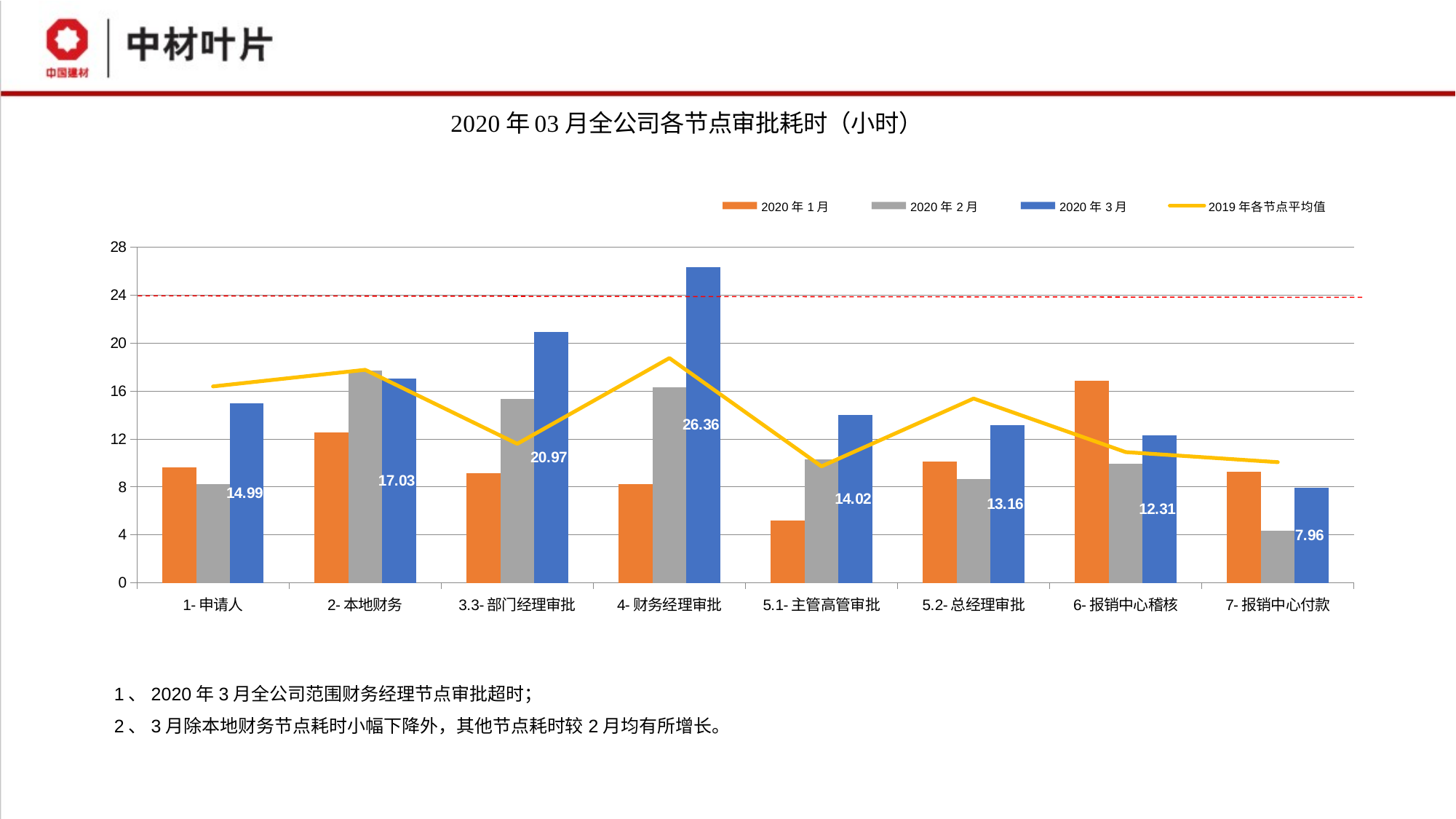

### Chart

| Category | 2020年1月 | 2020年2月 | 2020年3月 | 2019年各节点平均值 |
|---|---|---|---|---|
| 1-申请人 | 9.62103276353272 | 8.2083259456264 | 14.990863499249 | 16.39 |
| 2-本地财务 | 12.5745611916288 | 17.7079646312973 | 17.0320470290403 | 17.78 |
| 3.3-部门经理审批 | 9.13834376185207 | 15.3294444444362 | 20.9673974116148 | 11.6 |
| 4-财务经理审批 | 8.25998223513848 | 16.3246246246303 | 26.3618393393286 | 18.76 |
| 5.1-主管高管审批 | 5.22426131686661 | 10.3043615984406 | 14.0229214559478 | 9.72 |
| 5.2-总经理审批 | 10.1089024390318 | 8.67441506409691 | 13.1637187011103 | 15.38 |
| 6-报销中心稽核 | 16.8857127700612 | 9.92412669863803 | 12.3147083333293 | 10.91 |
| 7-报销中心付款 | 9.24822331154308 | 4.35931372549532 | 7.95540780141489 | 10.07 |
1、2020年3月全公司范围财务经理节点审批超时；
2、3月除本地财务节点耗时小幅下降外，其他节点耗时较2月均有所增长。